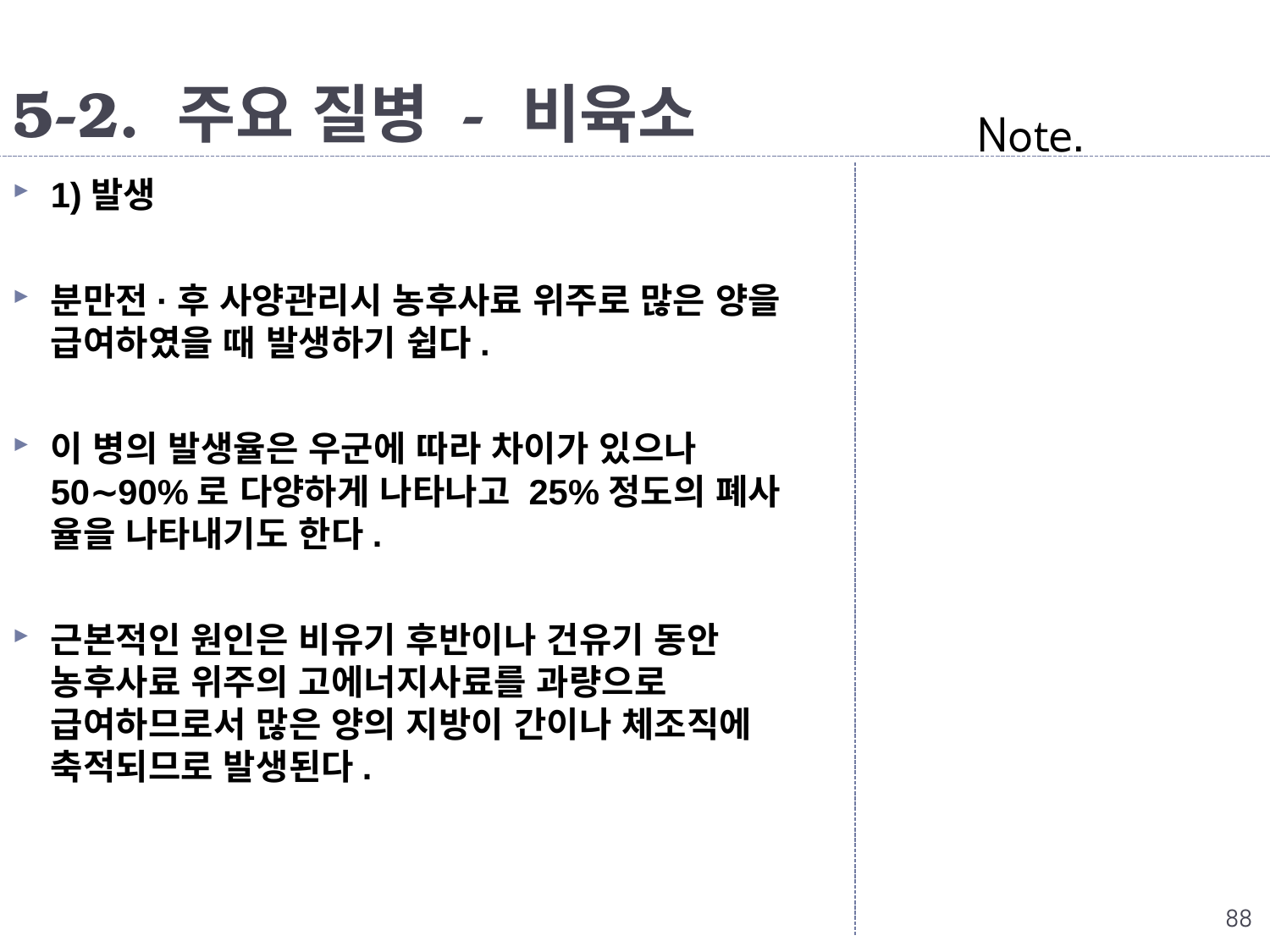

# 5-2. 주요 질병 - 비육소
Note.

1)발생

분만전·후 사양관리시 농후사료 위주로 많은 양을 급여하였을 때 발생하기 쉽다.

이 병의 발생율은 우군에 따라 차이가 있으나 50∼90%로 다양하게 나타나고 25%정도의 폐사 율을 나타내기도 한다.

근본적인 원인은 비유기 후반이나 건유기 동안 농후사료 위주의 고에너지사료를 과량으로 급여하므로서 많은 양의 지방이 간이나 체조직에 축적되므로 발생된다.
88